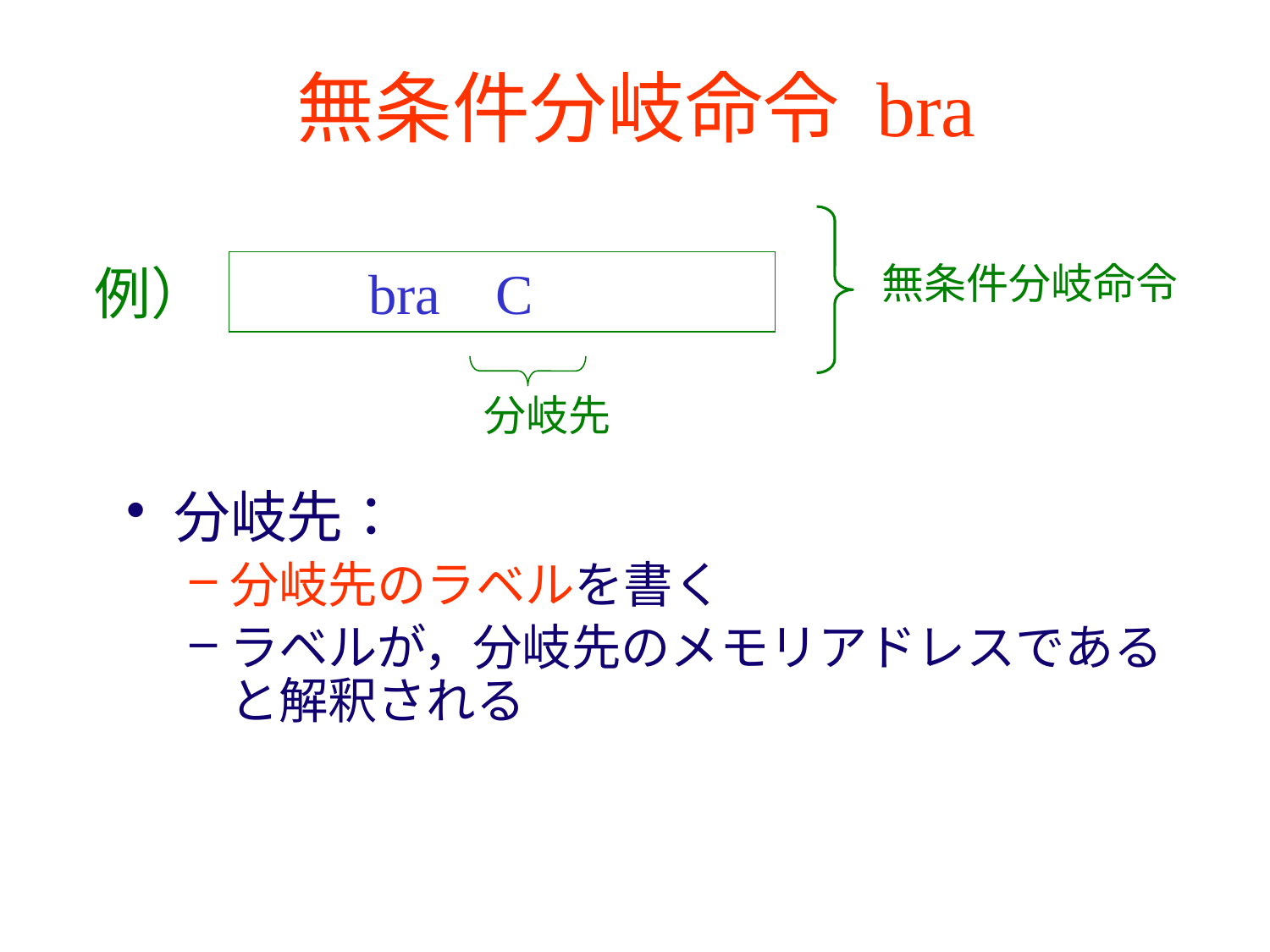

# 無条件分岐命令 bra

無条件分岐命令
	bra	C
例）

分岐先
分岐先：
分岐先のラベルを書く
ラベルが，分岐先のメモリアドレスであると解釈される